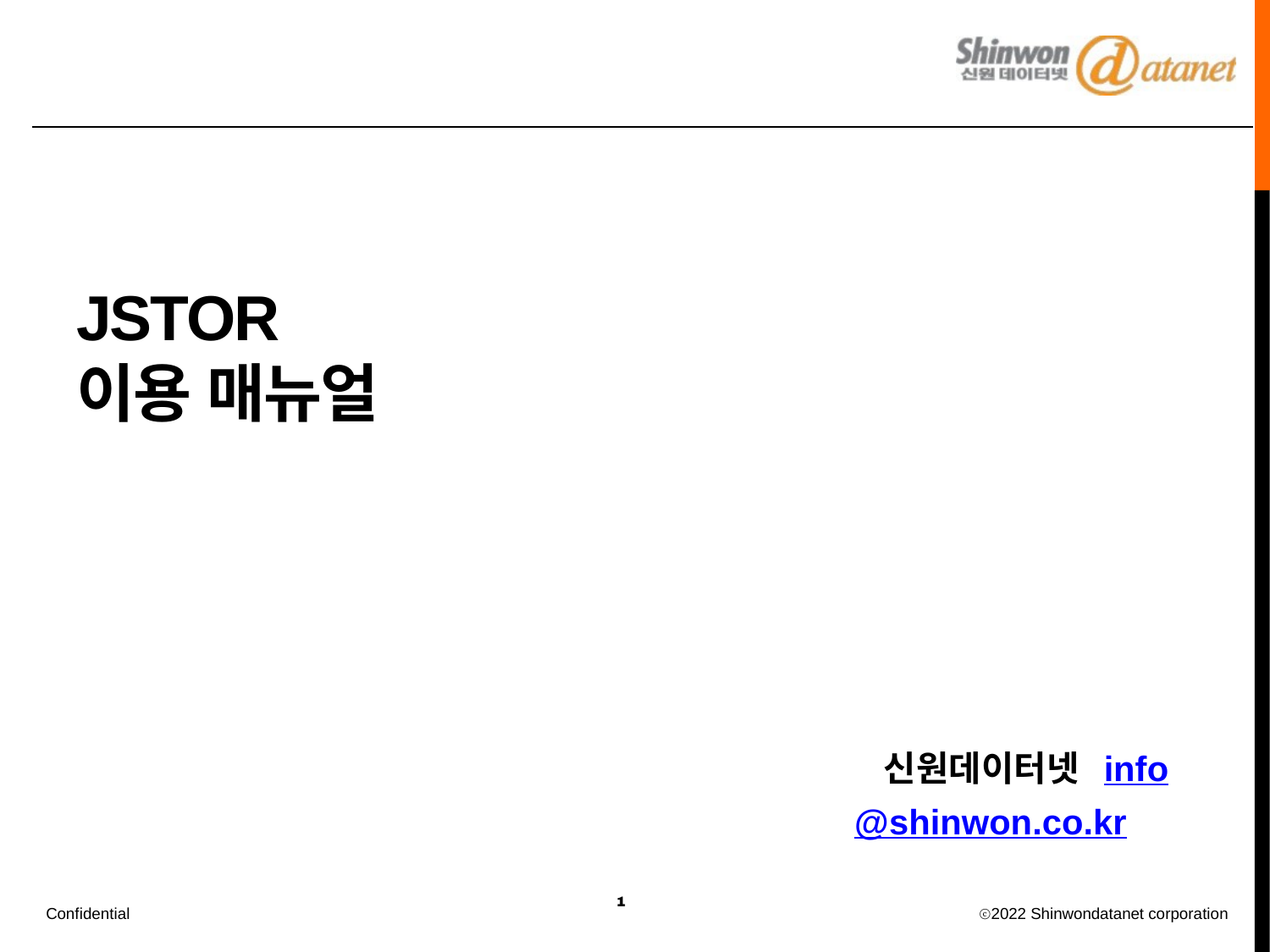

# JSTOR
이용 매뉴얼
신원데이터넷  info@shinwon.co.kr
1
Confidential
ⓒ2022 Shinwondatanet corporation